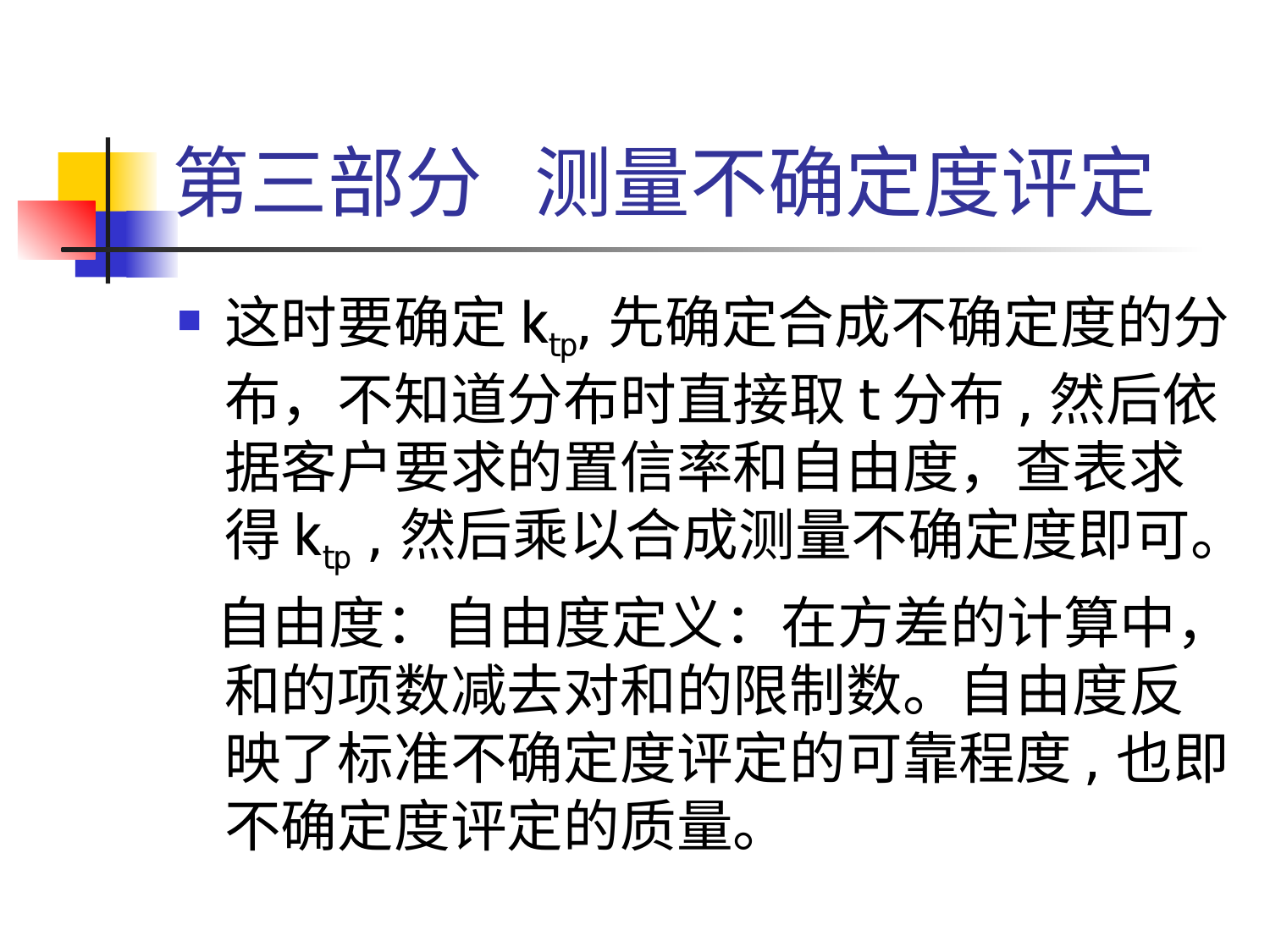

# 第三部分   测量不确定度评定
这时要确定ktp,先确定合成不确定度的分布，不知道分布时直接取t分布,然后依据客户要求的置信率和自由度，查表求得ktp ,然后乘以合成测量不确定度即可。
  自由度：自由度定义：在方差的计算中，和的项数减去对和的限制数。自由度反映了标准不确定度评定的可靠程度,也即不确定度评定的质量。